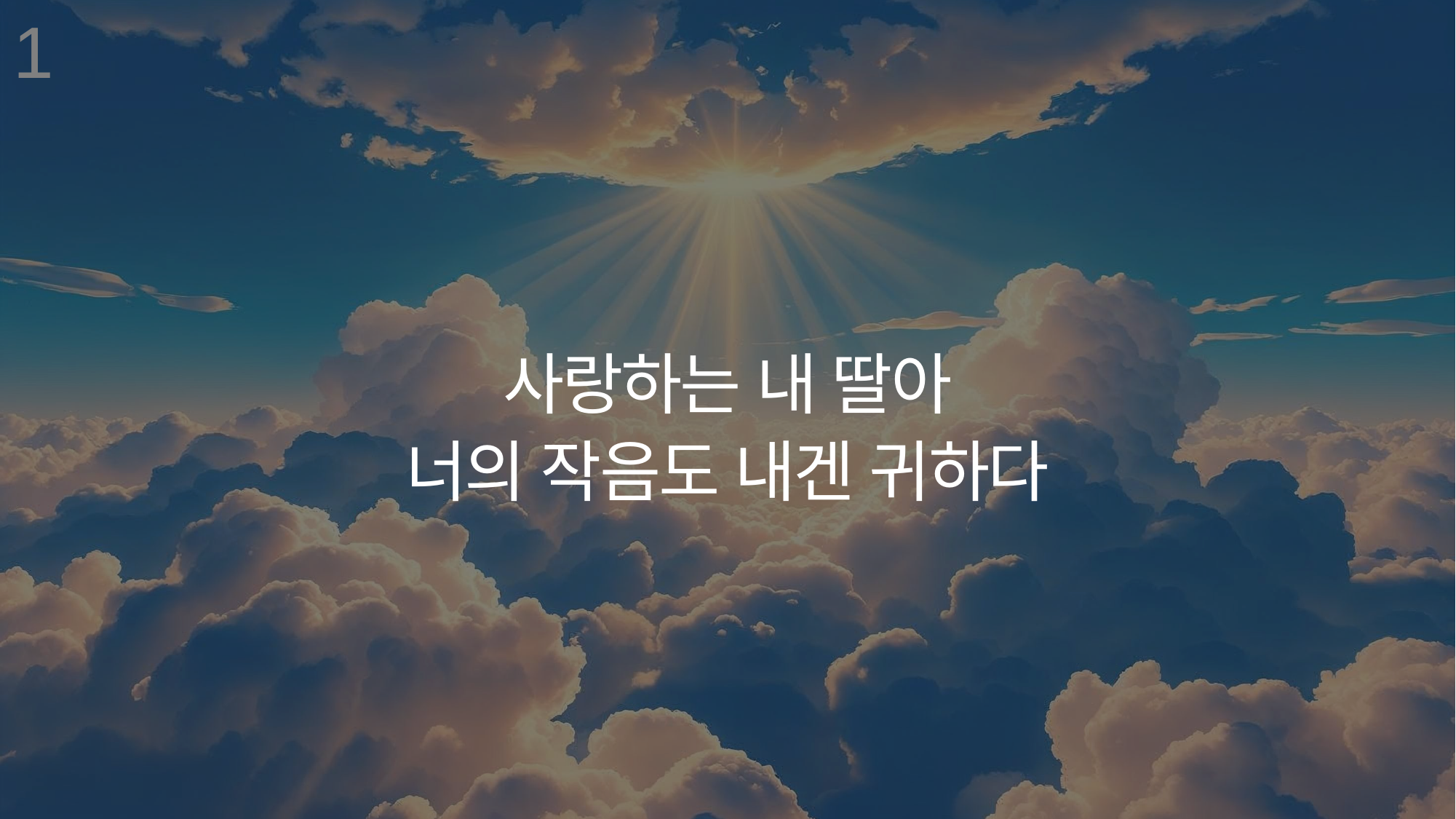

1
사랑하는 내 딸아
너의 작음도 내겐 귀하다